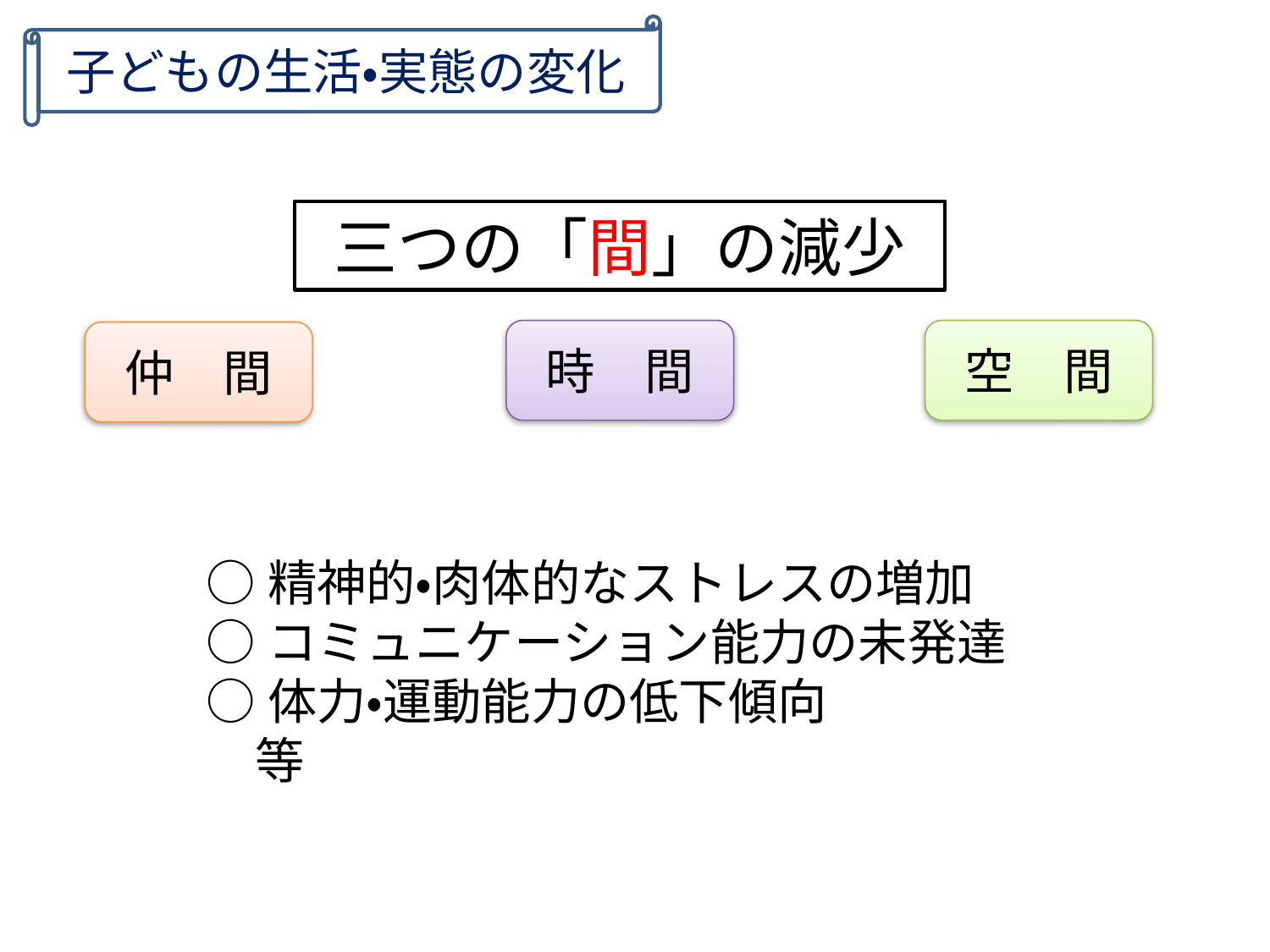

子どもの生活・実態の変化
三つの「間」の減少
時　間
空　間
仲　間
○精神的・肉体的なストレスの増加
○コミュニケーション能力の未発達
○体力・運動能力の低下傾向　　　　　等